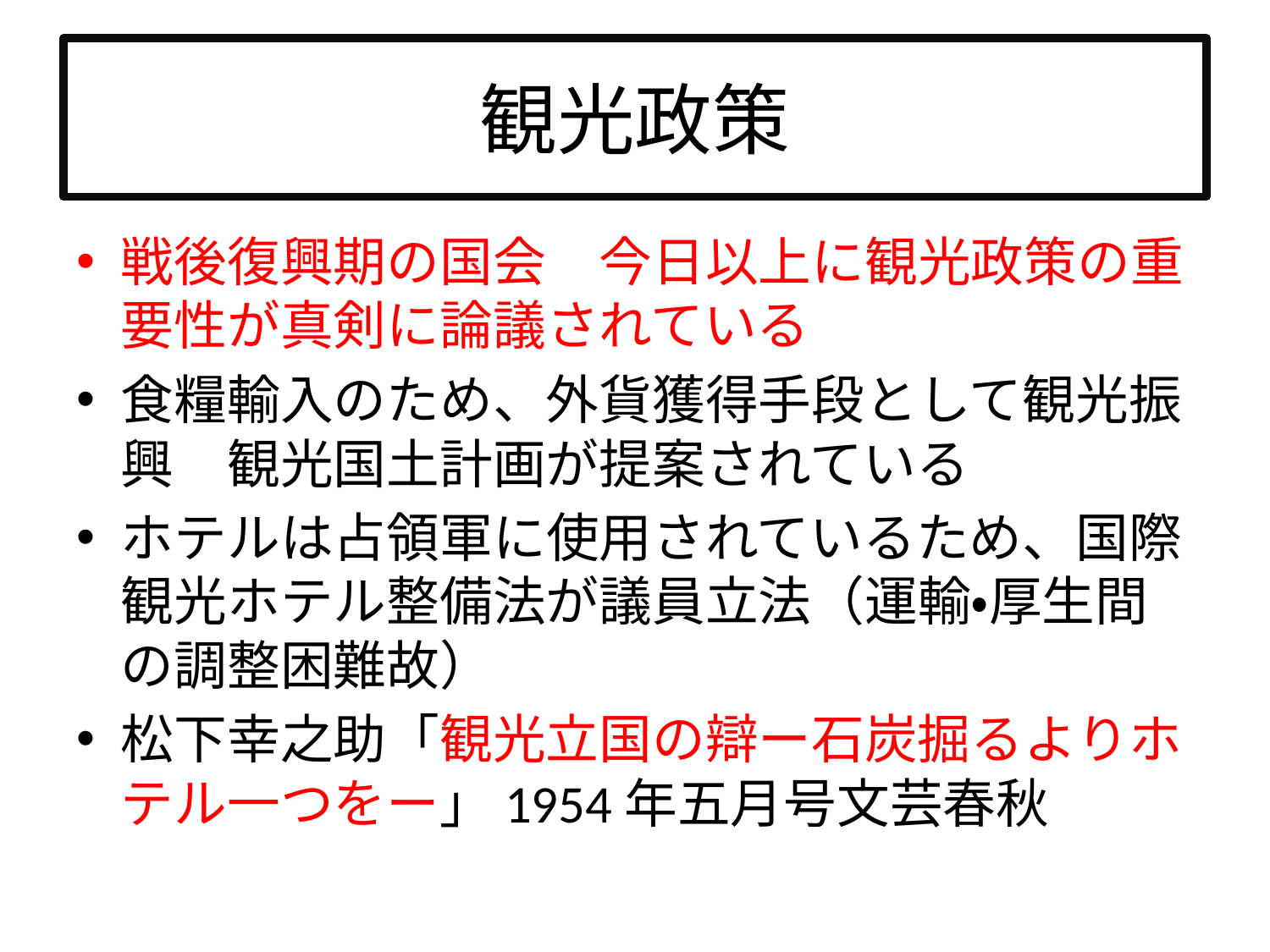

# 観光政策
戦後復興期の国会　今日以上に観光政策の重要性が真剣に論議されている
食糧輸入のため、外貨獲得手段として観光振興　観光国土計画が提案されている
ホテルは占領軍に使用されているため、国際観光ホテル整備法が議員立法（運輸・厚生間の調整困難故）
松下幸之助「観光立国の辯ー石炭掘るよりホテル一つをー」1954年五月号文芸春秋